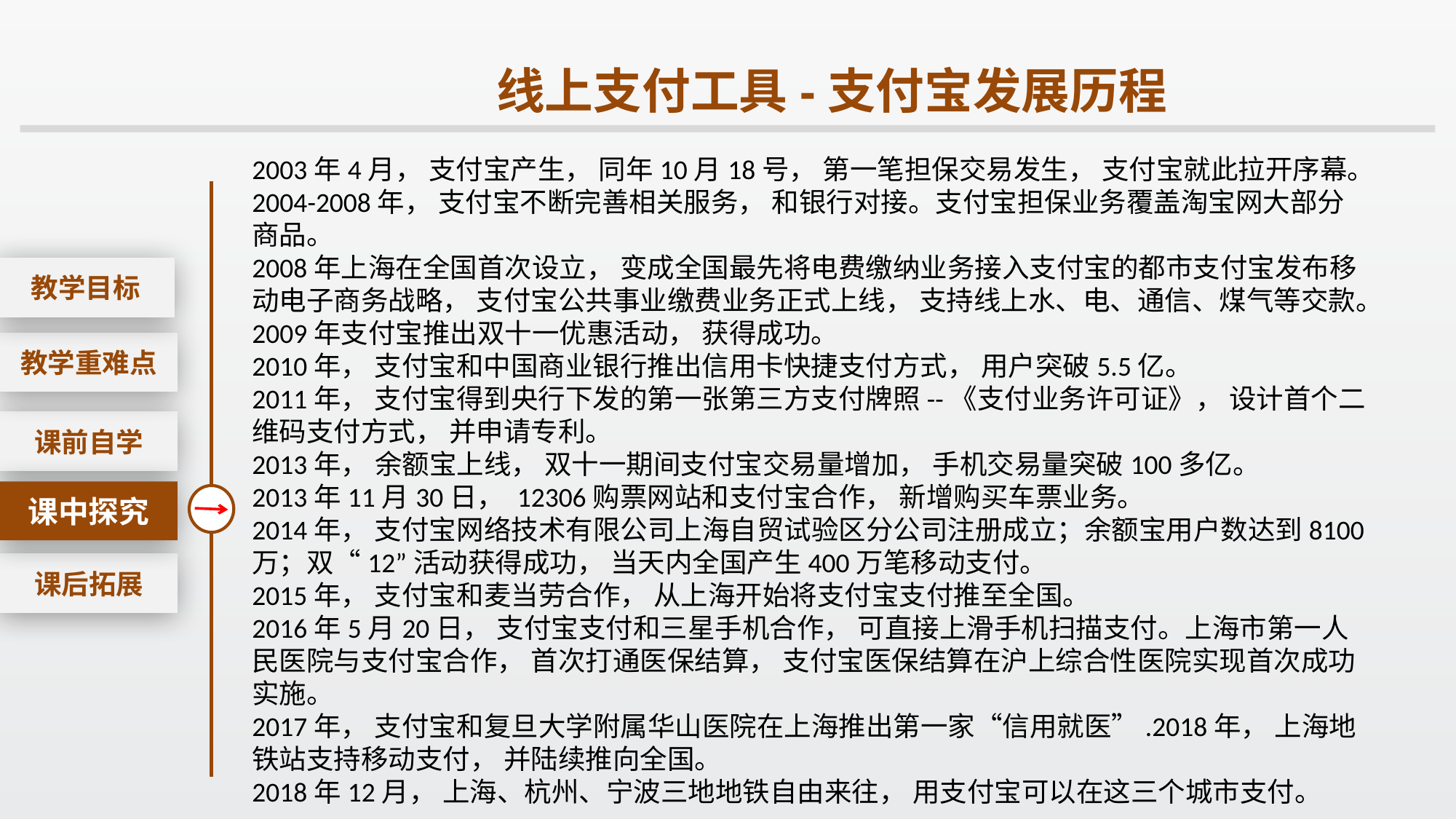

线上支付工具-支付宝发展历程

2003年4月， 支付宝产生， 同年10月18号， 第一笔担保交易发生， 支付宝就此拉开序幕。2004-2008年， 支付宝不断完善相关服务， 和银行对接。支付宝担保业务覆盖淘宝网大部分商品。
2008年上海在全国首次设立， 变成全国最先将电费缴纳业务接入支付宝的都市支付宝发布移动电子商务战略， 支付宝公共事业缴费业务正式上线， 支持线上水、电、通信、煤气等交款。2009年支付宝推出双十一优惠活动， 获得成功。
2010年， 支付宝和中国商业银行推出信用卡快捷支付方式， 用户突破5.5亿。
2011年， 支付宝得到央行下发的第一张第三方支付牌照--《支付业务许可证》， 设计首个二维码支付方式， 并申请专利。
2013年， 余额宝上线， 双十一期间支付宝交易量增加， 手机交易量突破100多亿。
2013年11月30日， 12306购票网站和支付宝合作， 新增购买车票业务。
2014年， 支付宝网络技术有限公司上海自贸试验区分公司注册成立；余额宝用户数达到8100万；双“12”活动获得成功， 当天内全国产生400万笔移动支付。
2015年， 支付宝和麦当劳合作， 从上海开始将支付宝支付推至全国。
2016年5月20日， 支付宝支付和三星手机合作， 可直接上滑手机扫描支付。上海市第一人民医院与支付宝合作， 首次打通医保结算， 支付宝医保结算在沪上综合性医院实现首次成功实施。
2017年， 支付宝和复旦大学附属华山医院在上海推出第一家“信用就医”.2018年， 上海地铁站支持移动支付， 并陆续推向全国。
2018年12月， 上海、杭州、宁波三地地铁自由来往， 用支付宝可以在这三个城市支付。
课后拓展
教学目标
教学重难点
课前自学
课中探究